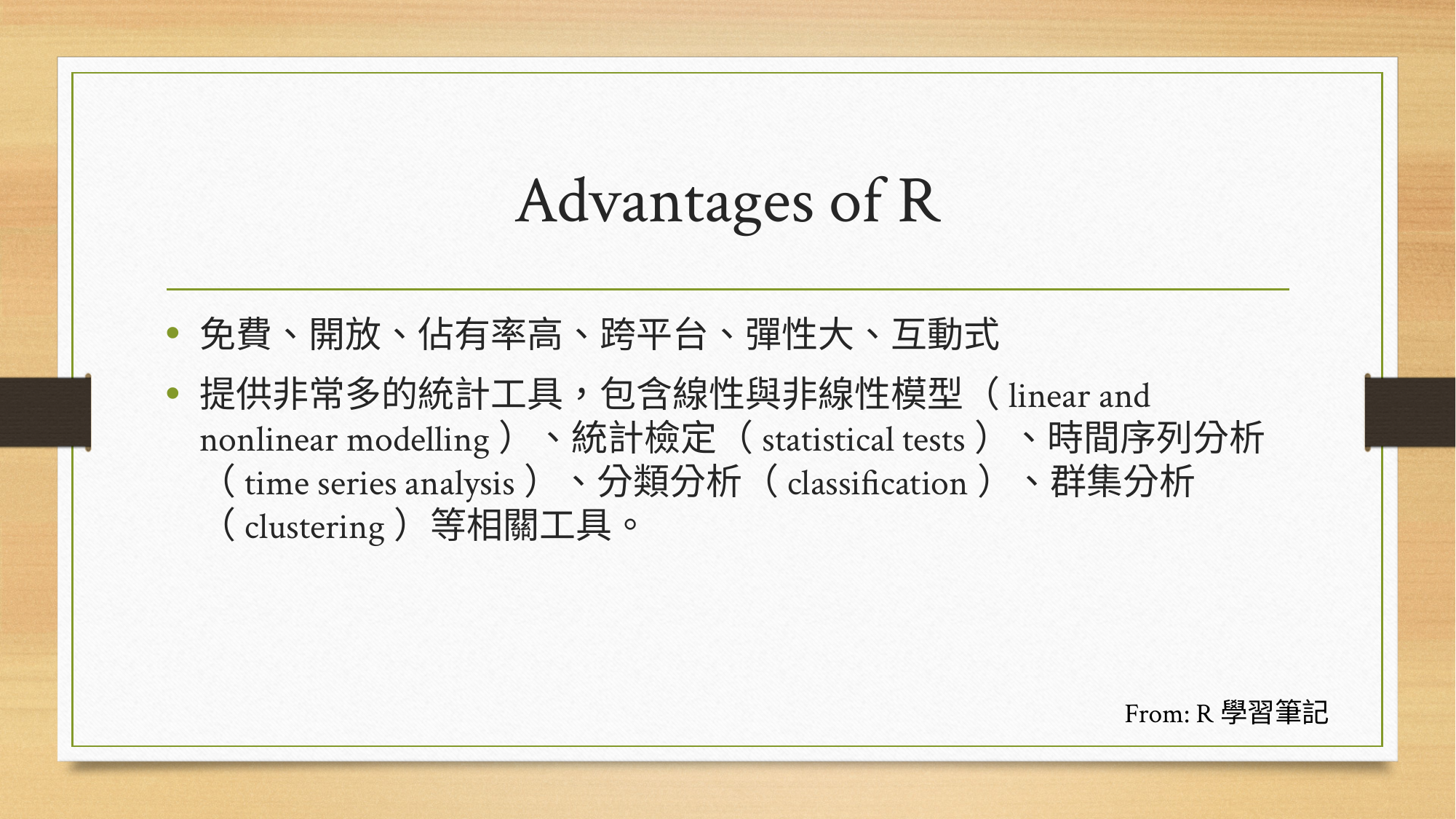

# Advantages of R
免費、開放、佔有率高、跨平台、彈性大、互動式
提供非常多的統計工具，包含線性與非線性模型（linear and nonlinear modelling）、統計檢定（statistical tests）、時間序列分析（time series analysis）、分類分析（classification）、群集分析（clustering）等相關工具。
From: R學習筆記